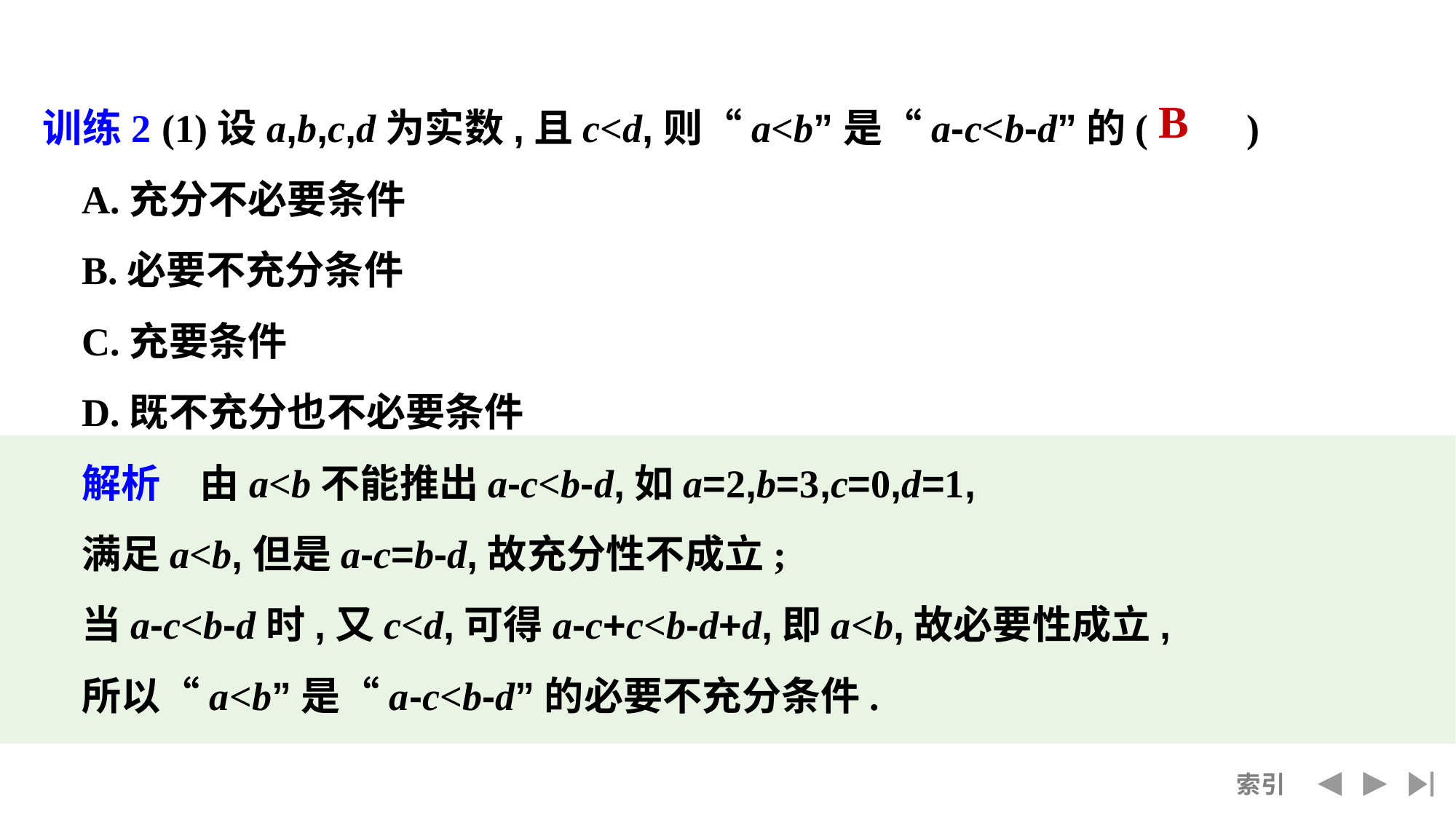

训练2 (1)设a,b,c,d为实数,且c<d,则“a<b”是“a-c<b-d”的(　　)
A.充分不必要条件
B.必要不充分条件
C.充要条件
D.既不充分也不必要条件
解析　由a<b不能推出a-c<b-d,如a=2,b=3,c=0,d=1,
满足a<b,但是a-c=b-d,故充分性不成立;
当a-c<b-d时,又c<d,可得a-c+c<b-d+d,即a<b,故必要性成立,
所以“a<b”是“a-c<b-d”的必要不充分条件.
B